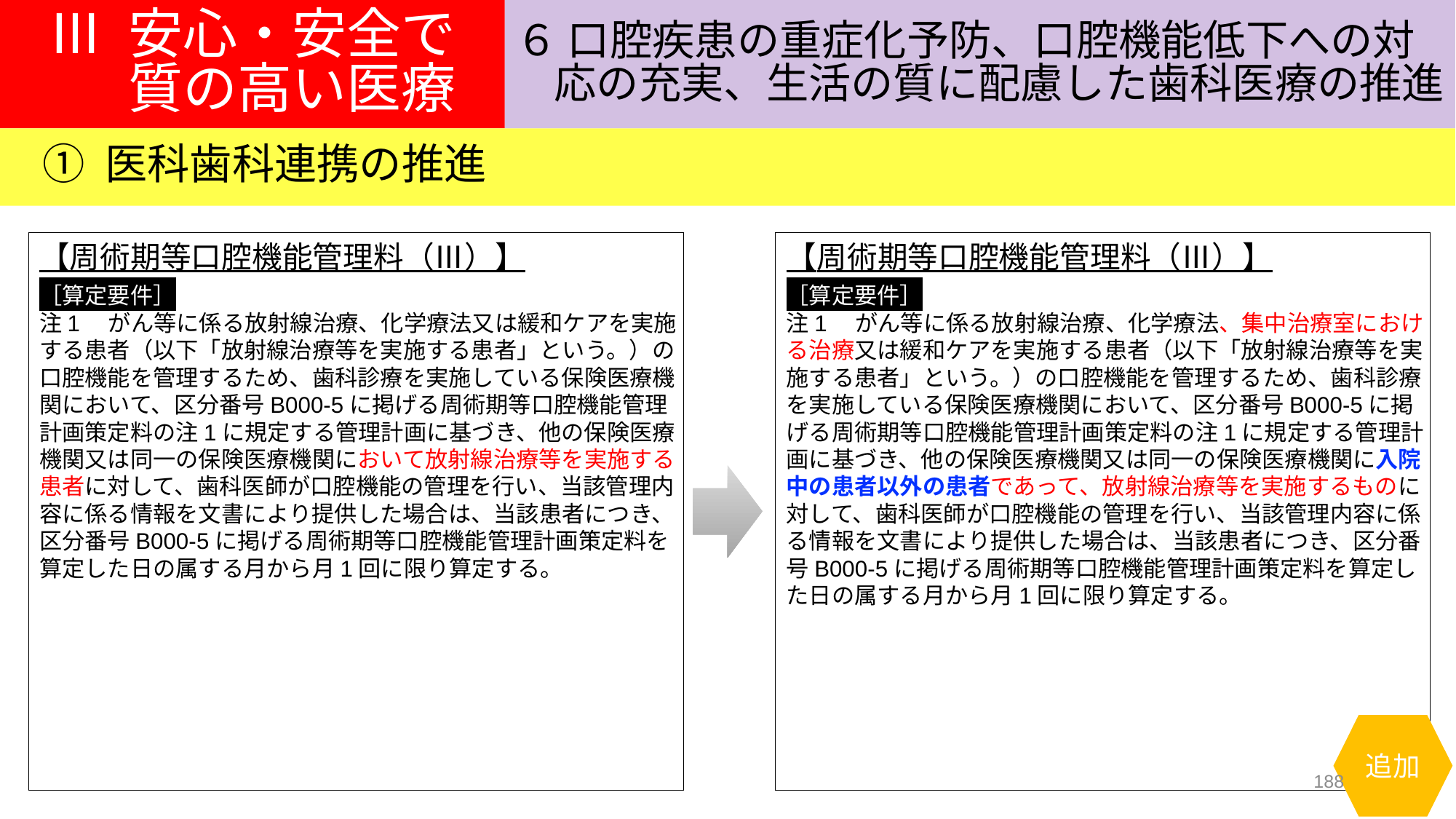

Ⅲ 安心・安全で
質の高い医療
６ 口腔疾患の重症化予防、口腔機能低下への対
応の充実、生活の質に配慮した歯科医療の推進
① 医科歯科連携の推進
【周術期等口腔機能管理料（Ⅲ）】

［算定要件］
注1　がん等に係る放射線治療、化学療法、集中治療室における治療又は緩和ケアを実施する患者（以下「放射線治療等を実施する患者」という。）の口腔機能を管理するため、歯科診療を実施している保険医療機関において、区分番号B000-5に掲げる周術期等口腔機能管理計画策定料の注1に規定する管理計画に基づき、他の保険医療機関又は同一の保険医療機関に入院中の患者以外の患者であって、放射線治療等を実施するものに対して、歯科医師が口腔機能の管理を行い、当該管理内容に係る情報を文書により提供した場合は、当該患者につき、区分番号B000-5に掲げる周術期等口腔機能管理計画策定料を算定した日の属する月から月1回に限り算定する。
【周術期等口腔機能管理料（Ⅲ）】

［算定要件］
注1　がん等に係る放射線治療、化学療法又は緩和ケアを実施する患者（以下「放射線治療等を実施する患者」という。）の口腔機能を管理するため、歯科診療を実施している保険医療機関において、区分番号B000-5に掲げる周術期等口腔機能管理 計画策定料の注1に規定する管理計画に基づき、他の保険医療機関又は同一の保険医療機関において放射線治療等を実施する患者に対して、歯科医師が口腔機能の管理を行い、当該管理内 容に係る情報を文書により提供した場合は、当該患者につき、区分番号B000-5に掲げる周術期等口腔機能管理計画策定料を算定した日の属する月から月1回に限り算定する。

追加
188